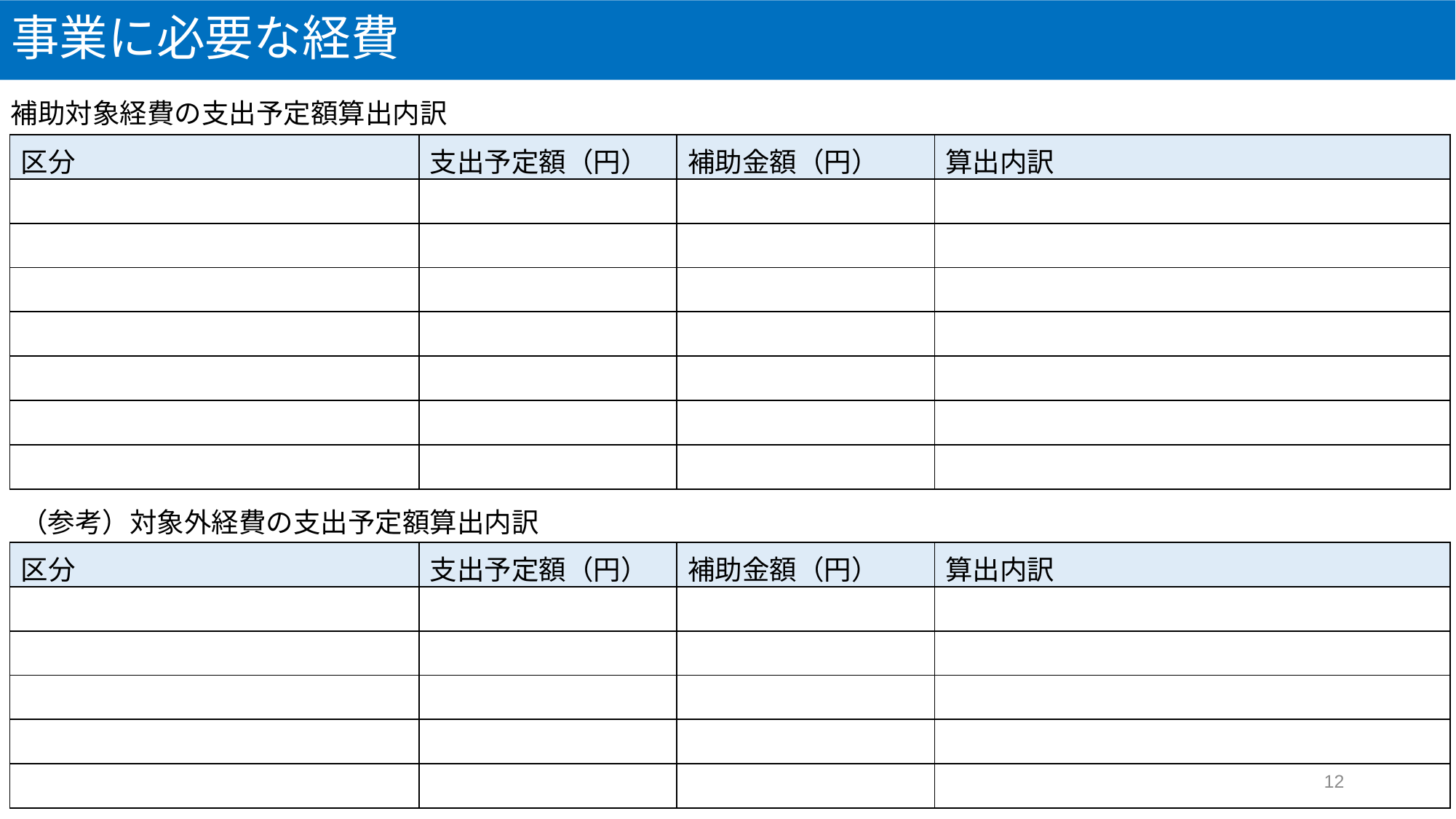

事業に必要な経費
補助対象経費の支出予定額算出内訳
| 区分 | 支出予定額（円） | 補助金額（円） | 算出内訳 |
| --- | --- | --- | --- |
|  |  |  |  |
|  |  |  |  |
|  |  |  |  |
|  |  |  |  |
|  |  |  |  |
|  |  |  |  |
|  |  |  |  |
（参考）対象外経費の支出予定額算出内訳
| 区分 | 支出予定額（円） | 補助金額（円） | 算出内訳 |
| --- | --- | --- | --- |
|  |  |  |  |
|  |  |  |  |
|  |  |  |  |
|  |  |  |  |
|  |  |  |  |
12